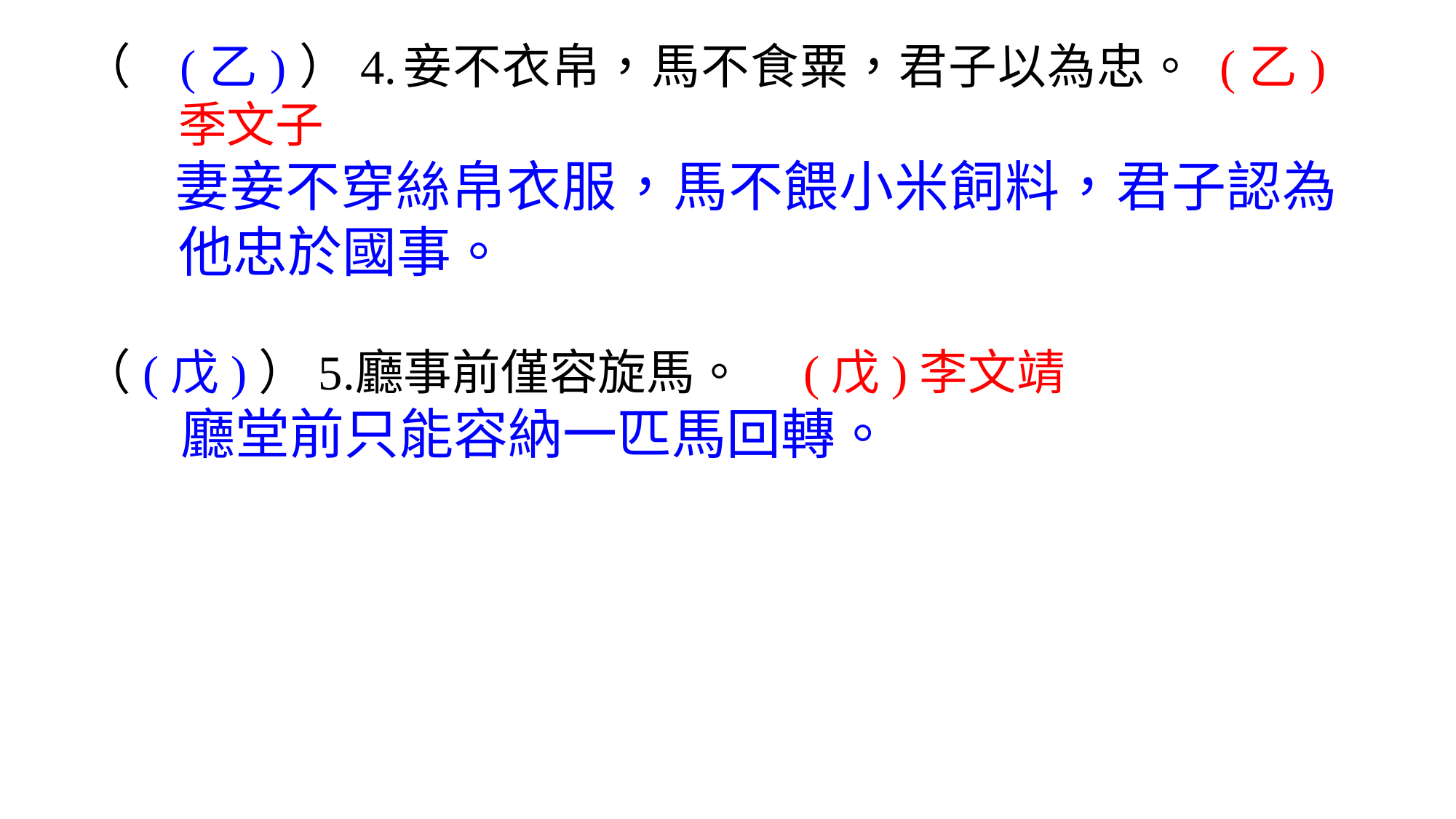

（	(乙)）4.	妾不衣帛，馬不食粟，君子以為忠。 (乙)季文子
      妻妾不穿絲帛衣服，馬不餵小米飼料，君子認為他忠於國事。

（(戊)）5.	廳事前僅容旋馬。　(戊)李文靖
       廳堂前只能容納一匹馬回轉。